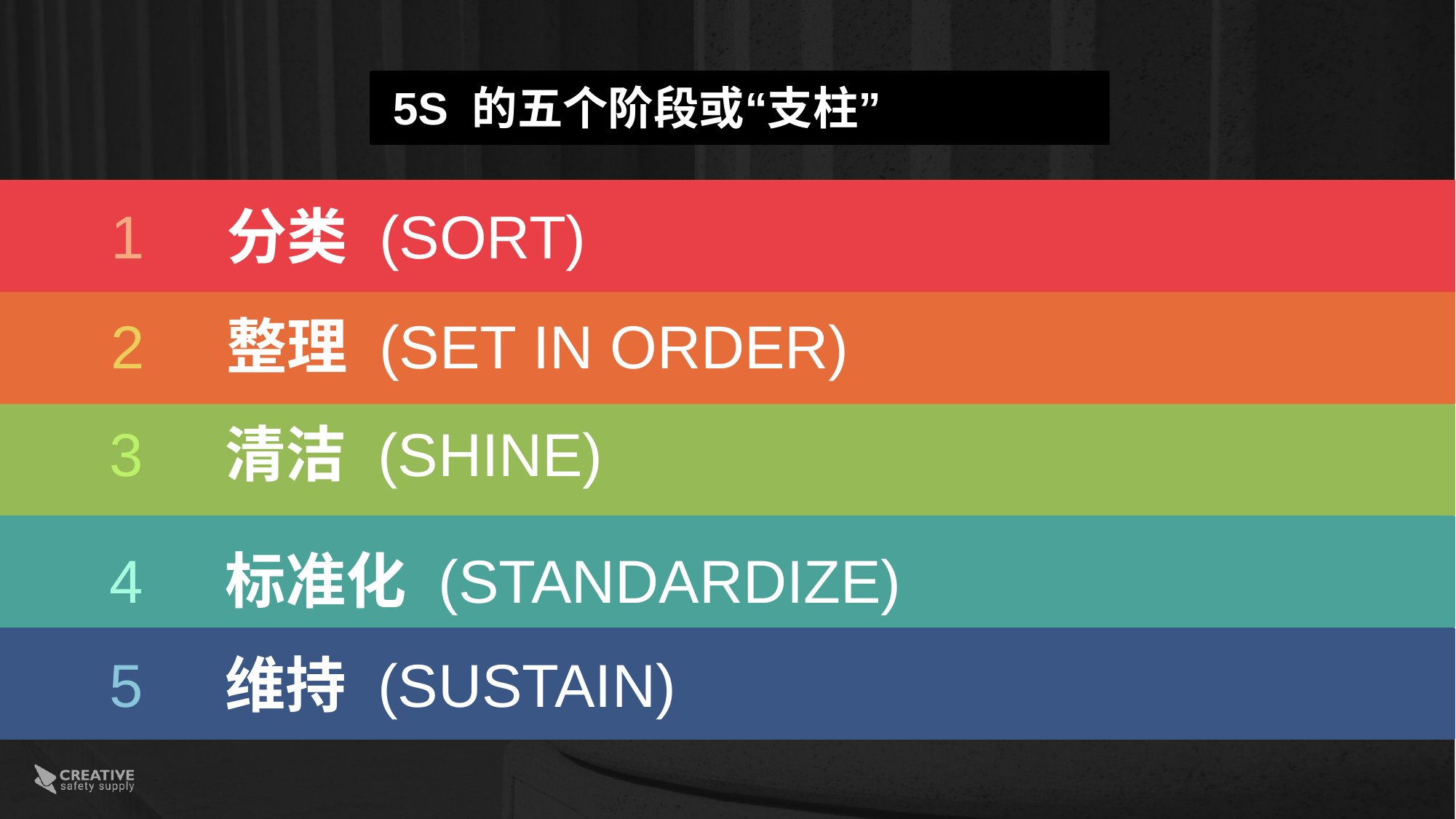

5S 的五个阶段或“支柱”

1    分类 (SORT)

2    整理 (SET IN ORDER)

3    清洁 (SHINE)

4    标准化 (STANDARDIZE)

5    维持 (SUSTAIN)